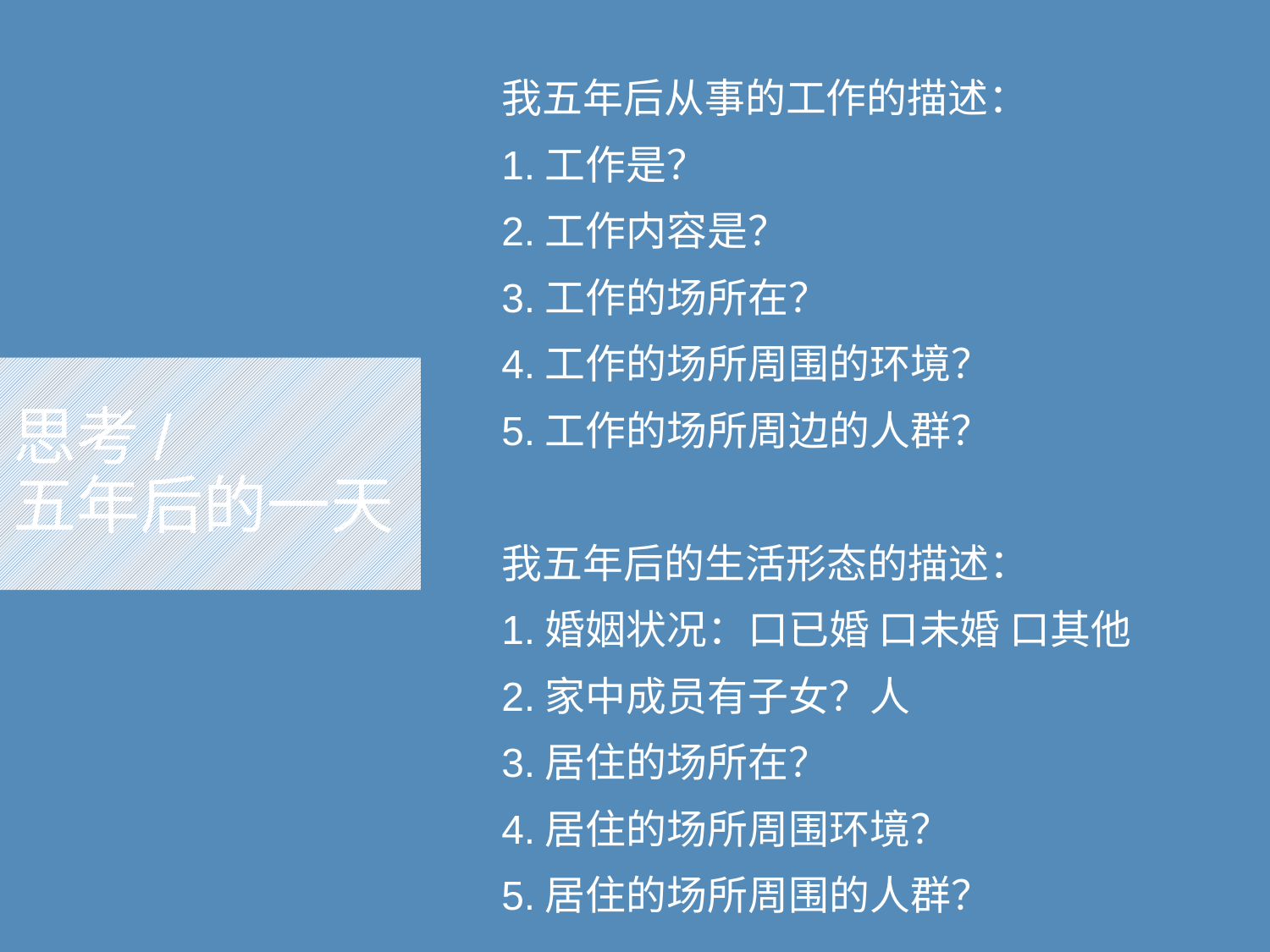

我五年后从事的工作的描述：
1.工作是？
2.工作内容是？
3.工作的场所在？
4.工作的场所周围的环境？
5.工作的场所周边的人群？

我五年后的生活形态的描述：
1.婚姻状况：口已婚 口未婚 口其他
2.家中成员有子女？人
3.居住的场所在？
4.居住的场所周围环境？
5.居住的场所周围的人群？
# 思考/ 五年后的一天